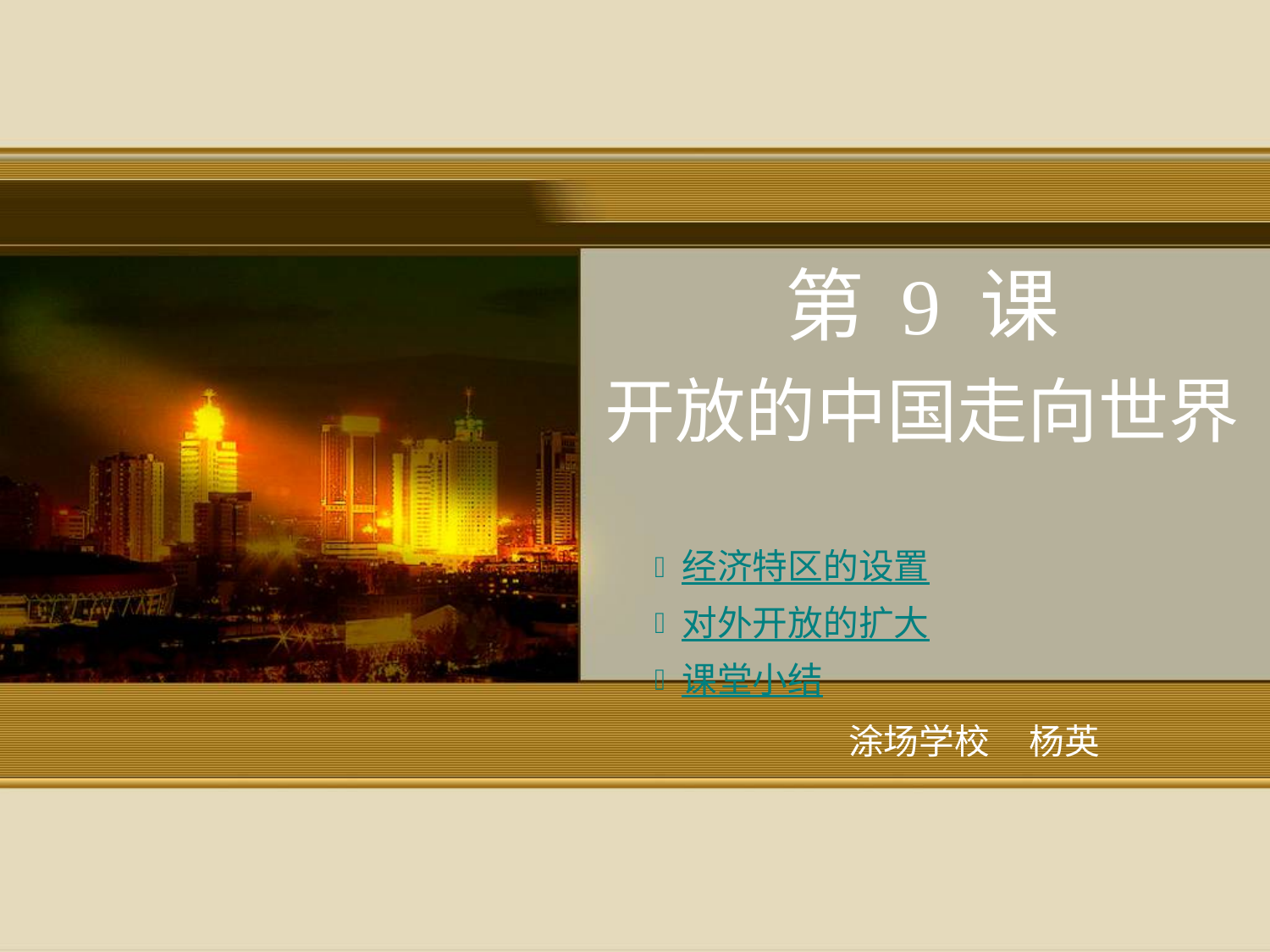

第 9 课
开放的中国走向世界
 经济特区的设置
 对外开放的扩大
 课堂小结
涂场学校     杨英